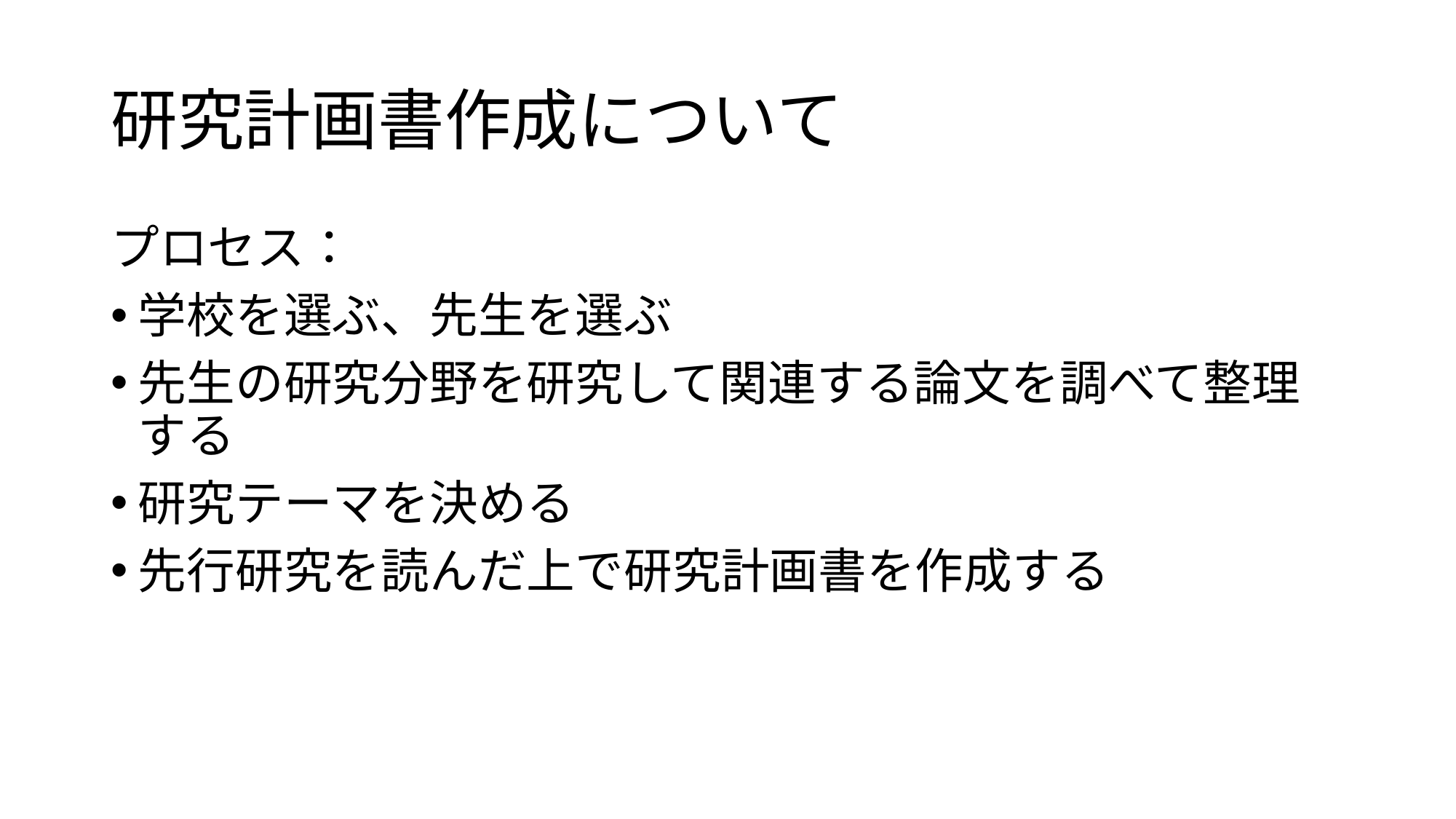

# 研究計画書作成について
プロセス：
学校を選ぶ、先生を選ぶ
先生の研究分野を研究して関連する論文を調べて整理する
研究テーマを決める
先行研究を読んだ上で研究計画書を作成する